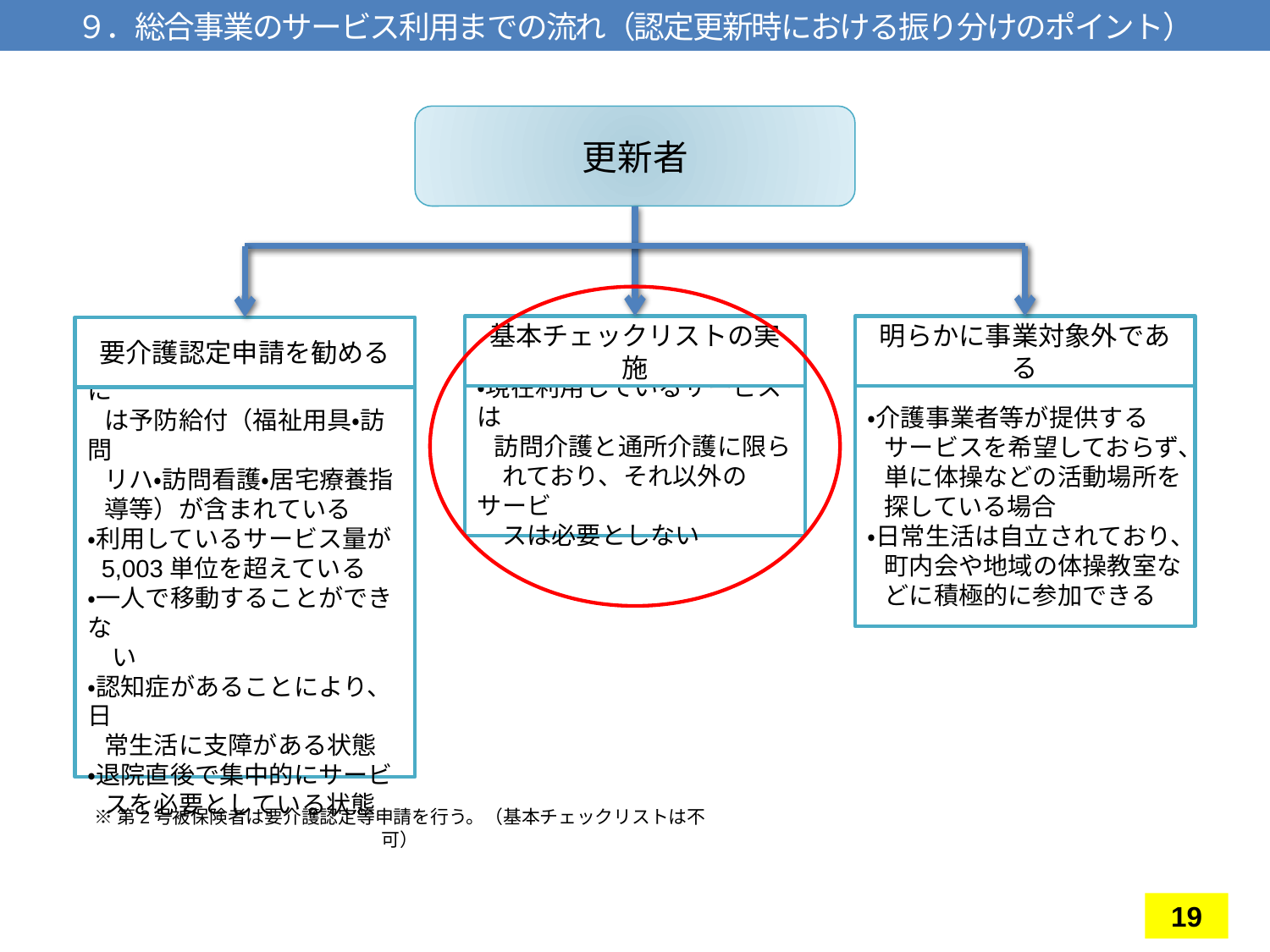

９．総合事業のサービス利用までの流れ（認定更新時における振り分けのポイント）

更新者

基本チェックリストの実施
・現在利用しているサービスは
  訪問介護と通所介護に限ら
　れており、それ以外のサービ
　スは必要としない
明らかに事業対象外である
・介護事業者等が提供する
  サービスを希望しておらず、
  単に体操などの活動場所を
  探している場合
・日常生活は自立されており、
  町内会や地域の体操教室な
  どに積極的に参加できる
要介護認定申請を勧める
・現在利用しているサービスに
  は予防給付（福祉用具・訪問
  リハ・訪問看護・居宅療養指
  導等）が含まれている
・利用しているサービス量が
  5,003単位を超えている
・一人で移動することができな
　い
・認知症があることにより、日
  常生活に支障がある状態
・退院直後で集中的にサービ
  スを必要としている状態
※第2号被保険者は要介護認定等申請を行う。（基本チェックリストは不可）
19